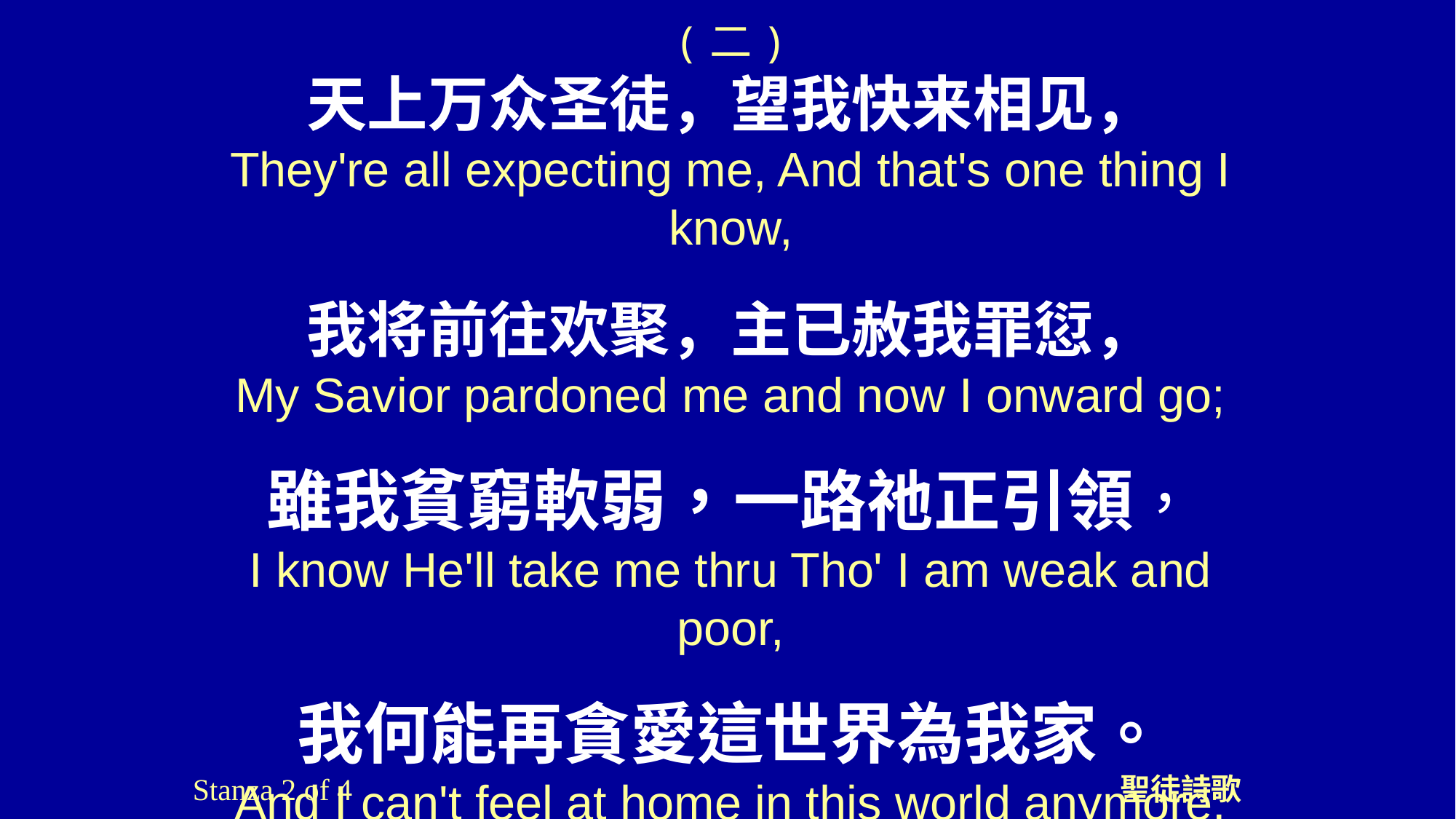

(二)
天上万众圣徒，望我快来相见，
They're all expecting me, And that's one thing I know,

我将前往欢聚，主已赦我罪愆，
My Savior pardoned me and now I onward go;

雖我貧窮軟弱，一路祂正引領，
I know He'll take me thru Tho' I am weak and poor,

我何能再貪愛這世界為我家。
And I can't feel at home in this world anymore.
Stanza 2 of 4
聖徒詩歌